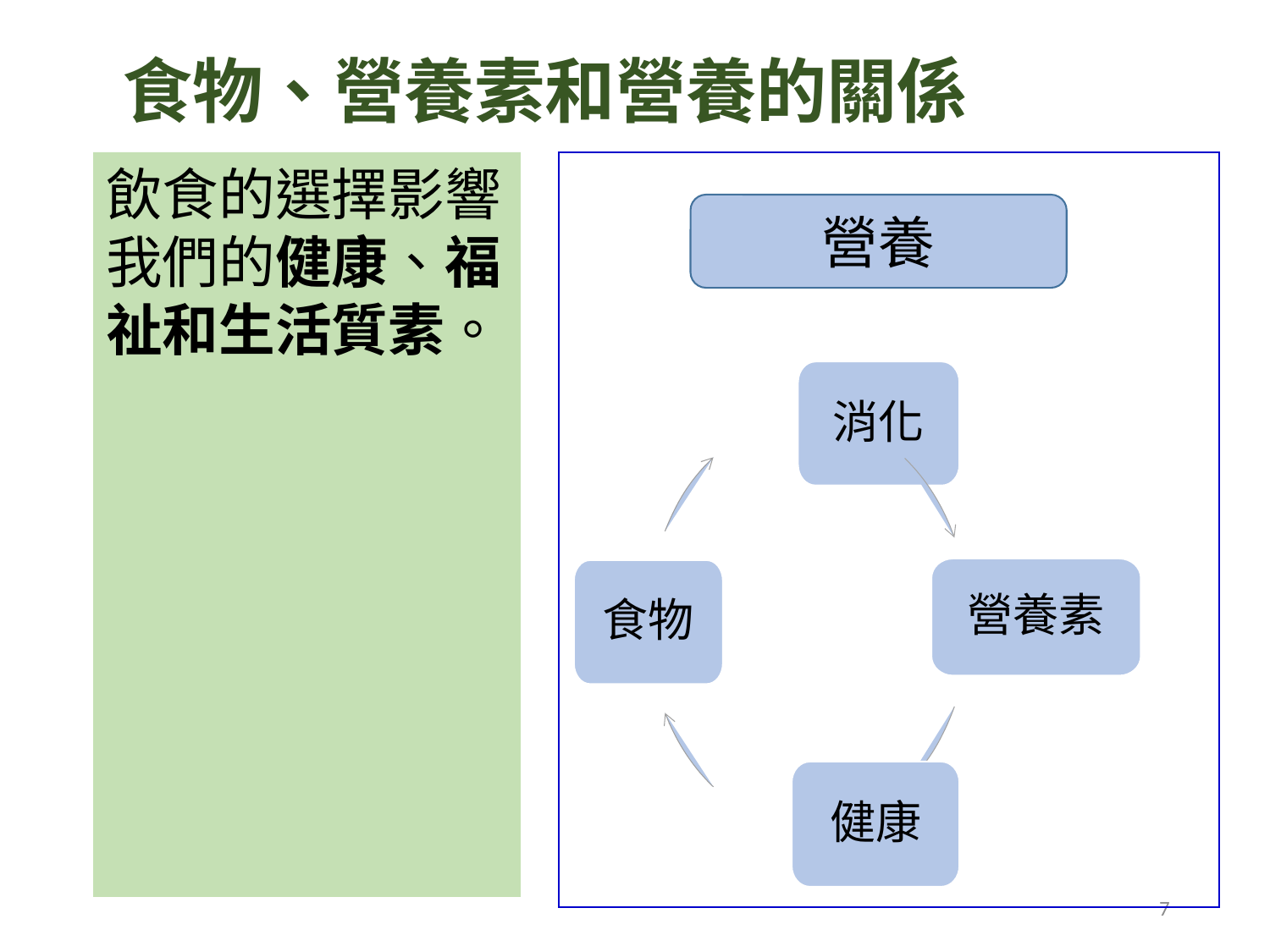

食物、營養素和營養的關係
飲食的選擇影響我們的健康、福祉和生活質素。

營養
消化

營養素
食物
健康
7